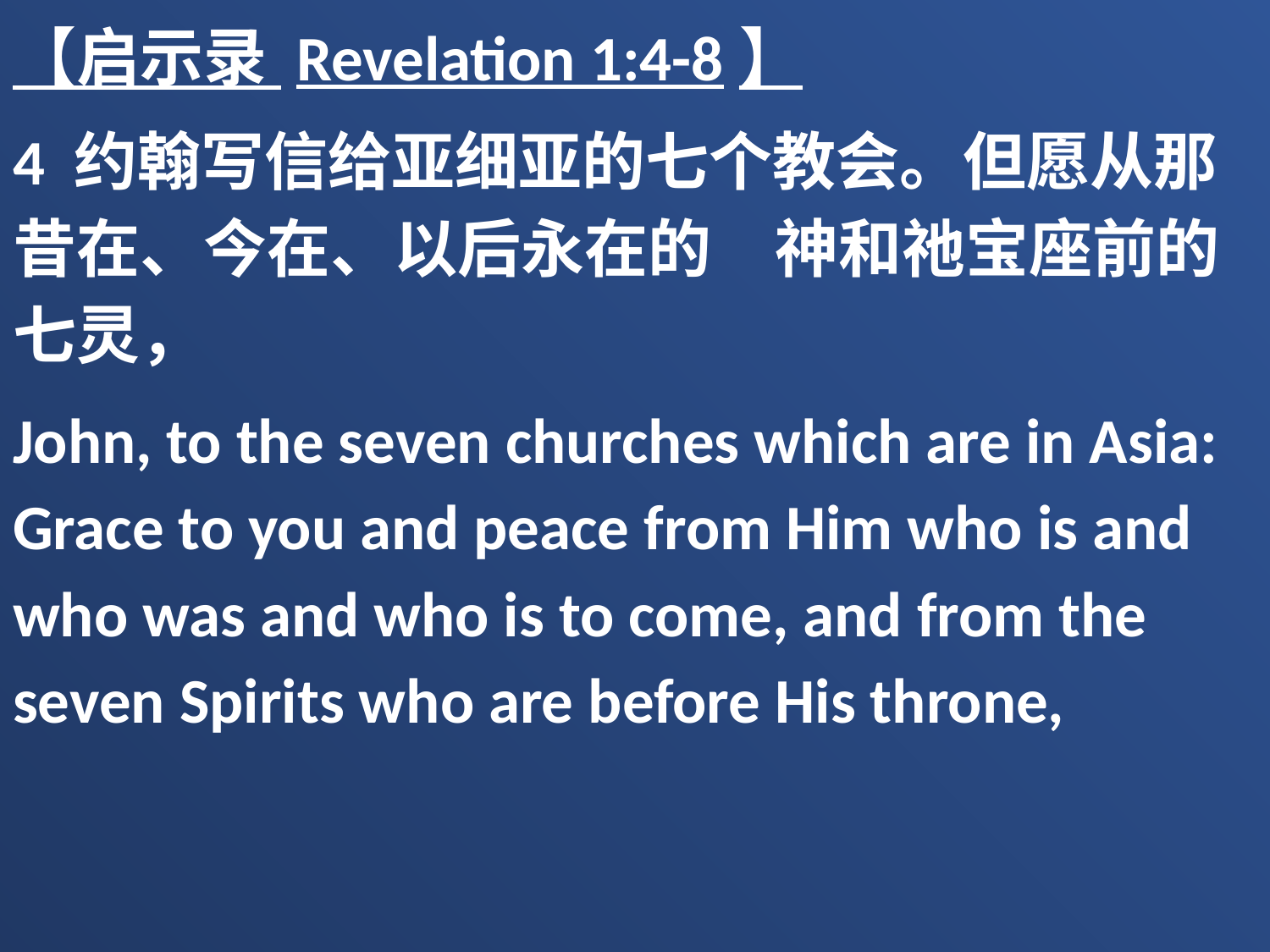

【启示录 Revelation 1:4-8】
4 约翰写信给亚细亚的七个教会。但愿从那昔在、今在、以后永在的　神和祂宝座前的七灵，
John, to the seven churches which are in Asia: Grace to you and peace from Him who is and who was and who is to come, and from the seven Spirits who are before His throne,